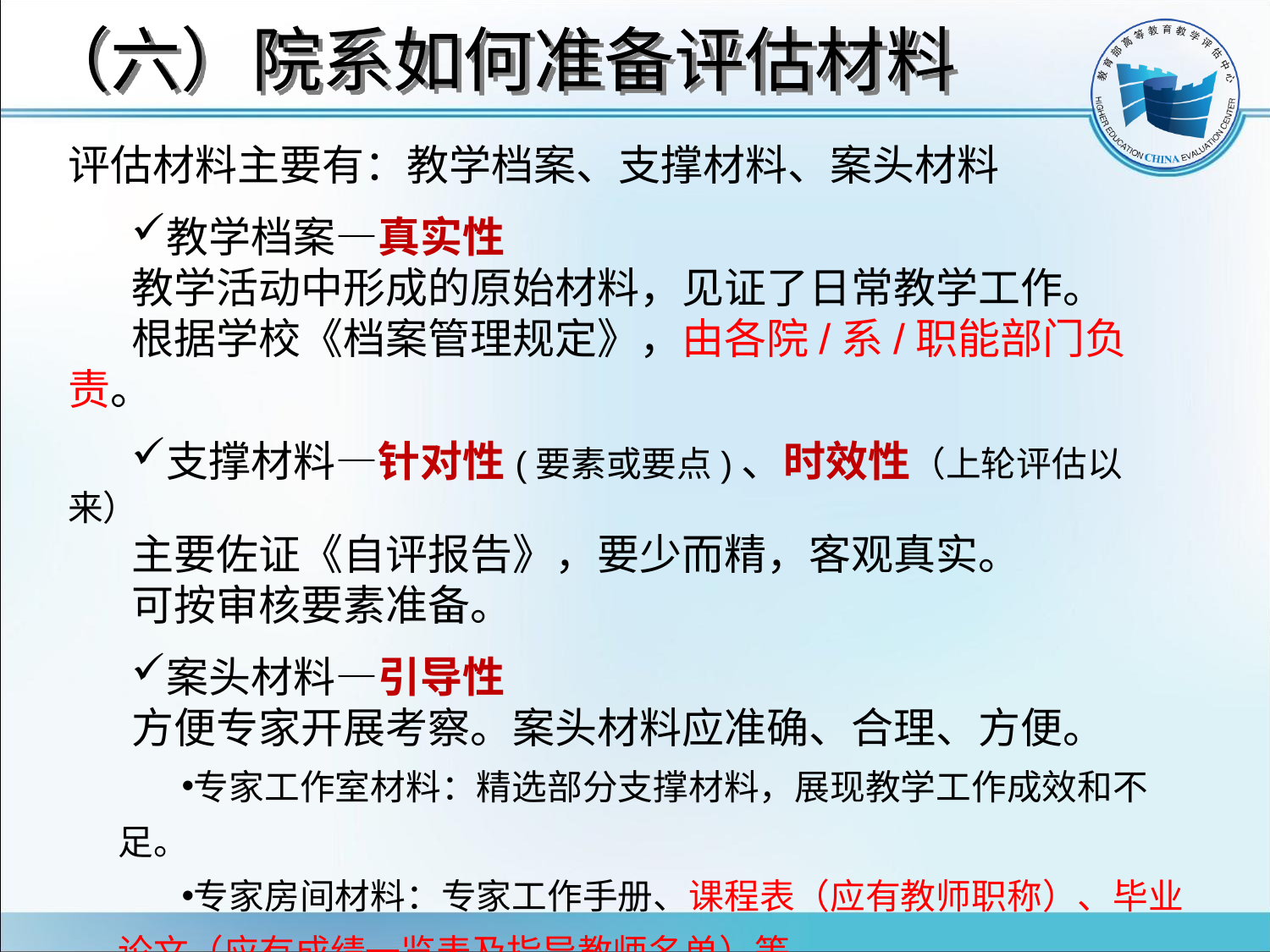

# （六）院系如何准备评估材料
评估材料主要有：教学档案、支撑材料、案头材料
教学档案—真实性
教学活动中形成的原始材料，见证了日常教学工作。
根据学校《档案管理规定》，由各院/系/职能部门负责。
支撑材料—针对性(要素或要点)、时效性（上轮评估以来）
主要佐证《自评报告》，要少而精，客观真实。
可按审核要素准备。
案头材料—引导性
方便专家开展考察。案头材料应准确、合理、方便。
专家工作室材料：精选部分支撑材料，展现教学工作成效和不足。
专家房间材料：专家工作手册、课程表（应有教师职称）、毕业论文（应有成绩一览表及指导教师名单）等。
学校可向专家组推荐优秀教师的课程共专家选听。

65